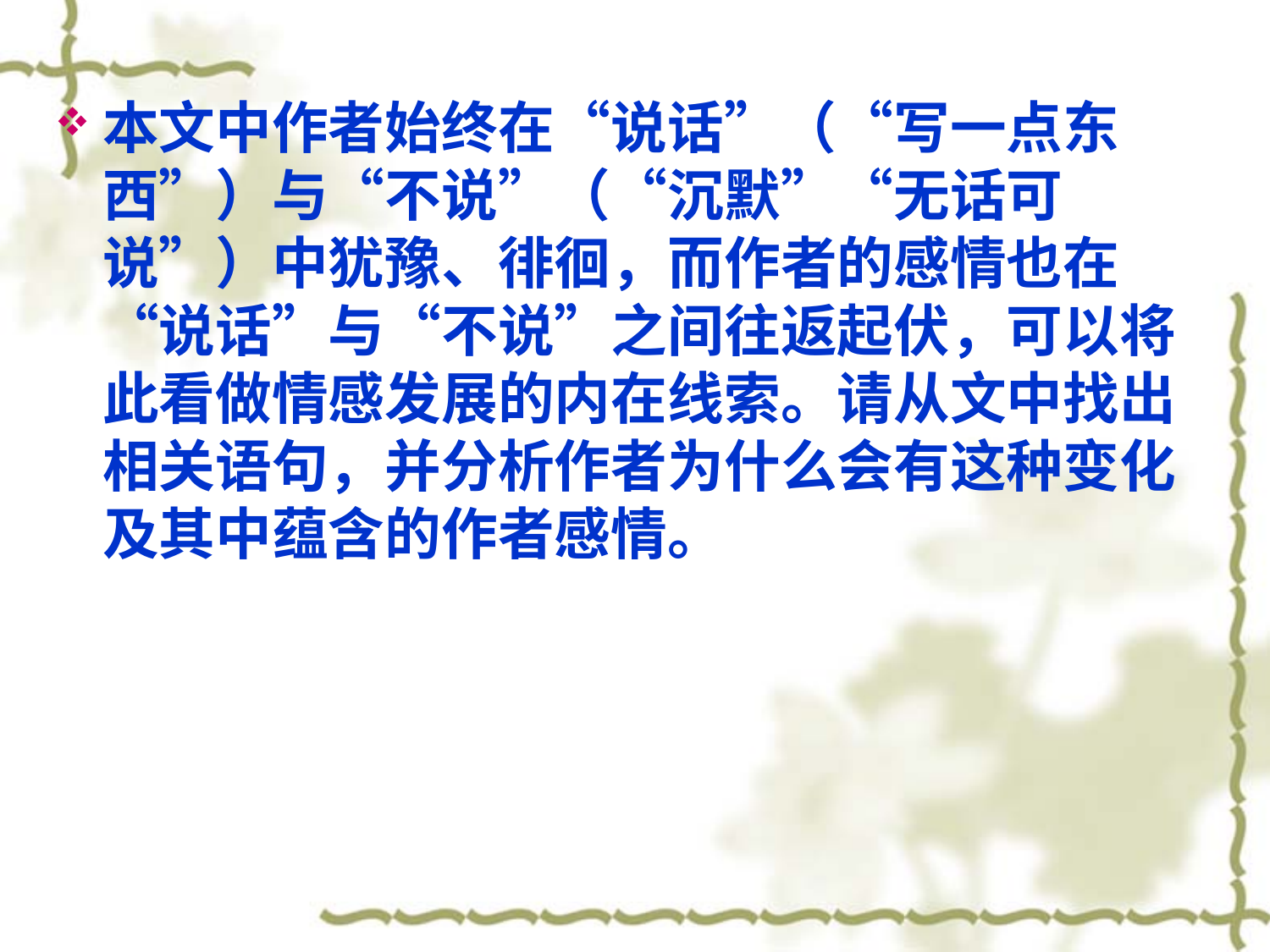

本文中作者始终在“说话”（“写一点东西”）与“不说”（“沉默”“无话可说”）中犹豫、徘徊，而作者的感情也在“说话”与“不说”之间往返起伏，可以将此看做情感发展的内在线索。请从文中找出相关语句，并分析作者为什么会有这种变化及其中蕴含的作者感情。